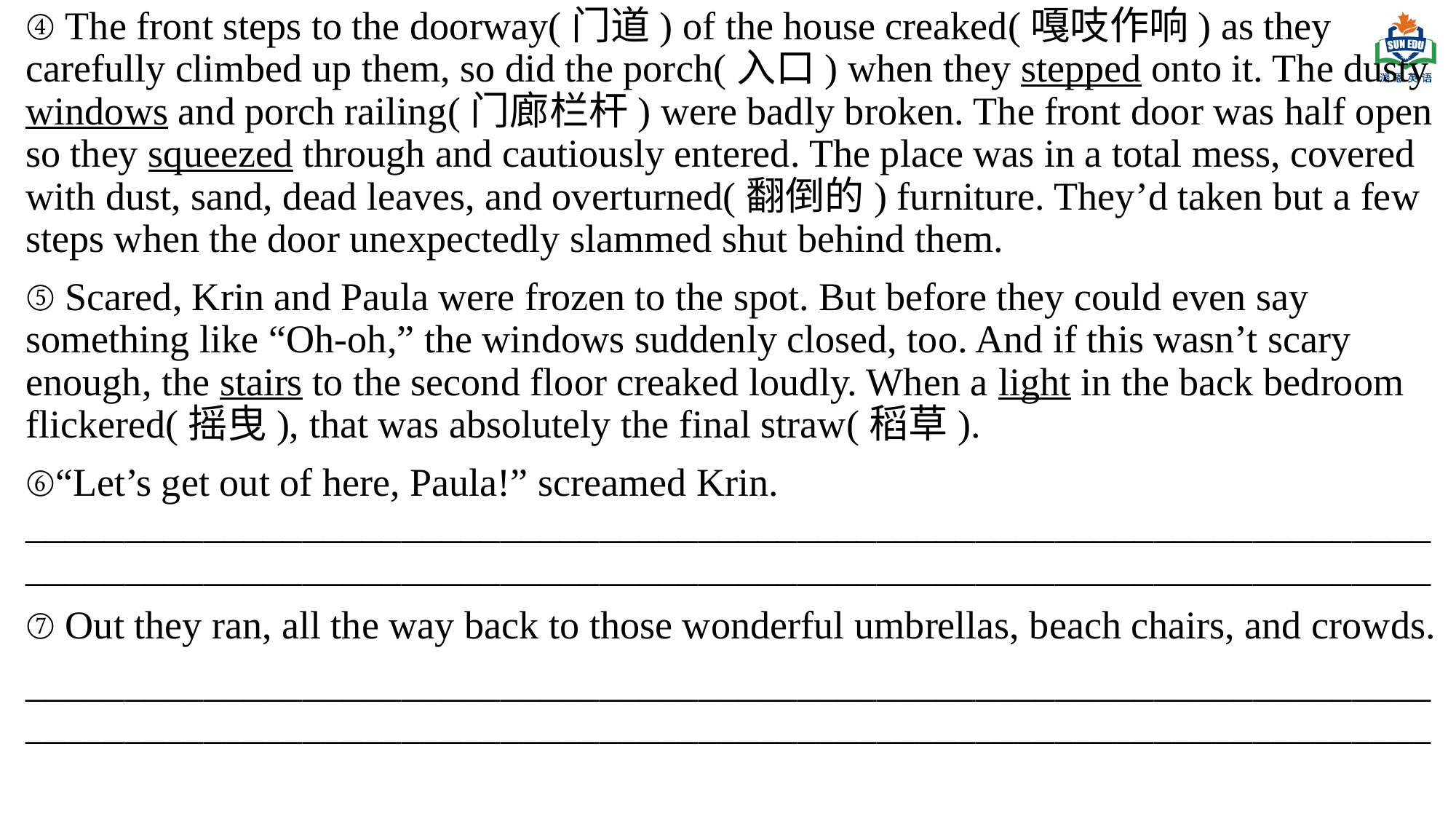

④ The front steps to the doorway(门道) of the house creaked(嘎吱作响) as they carefully climbed up them, so did the porch(入口) when they stepped onto it. The dusty windows and porch railing(门廊栏杆) were badly broken. The front door was half open so they squeezed through and cautiously entered. The place was in a total mess, covered with dust, sand, dead leaves, and overturned(翻倒的) furniture. They’d taken but a few steps when the door unexpectedly slammed shut behind them.
⑤ Scared, Krin and Paula were frozen to the spot. But before they could even say something like “Oh-oh,” the windows suddenly closed, too. And if this wasn’t scary enough, the stairs to the second floor creaked loudly. When a light in the back bedroom flickered(摇曳), that was absolutely the final straw(稻草).
⑥“Let’s get out of here, Paula!” screamed Krin. ______________________________________________________________________________________________________________________________________________
⑦ Out they ran, all the way back to those wonderful umbrellas, beach chairs, and crowds.
______________________________________________________________________________________________________________________________________________